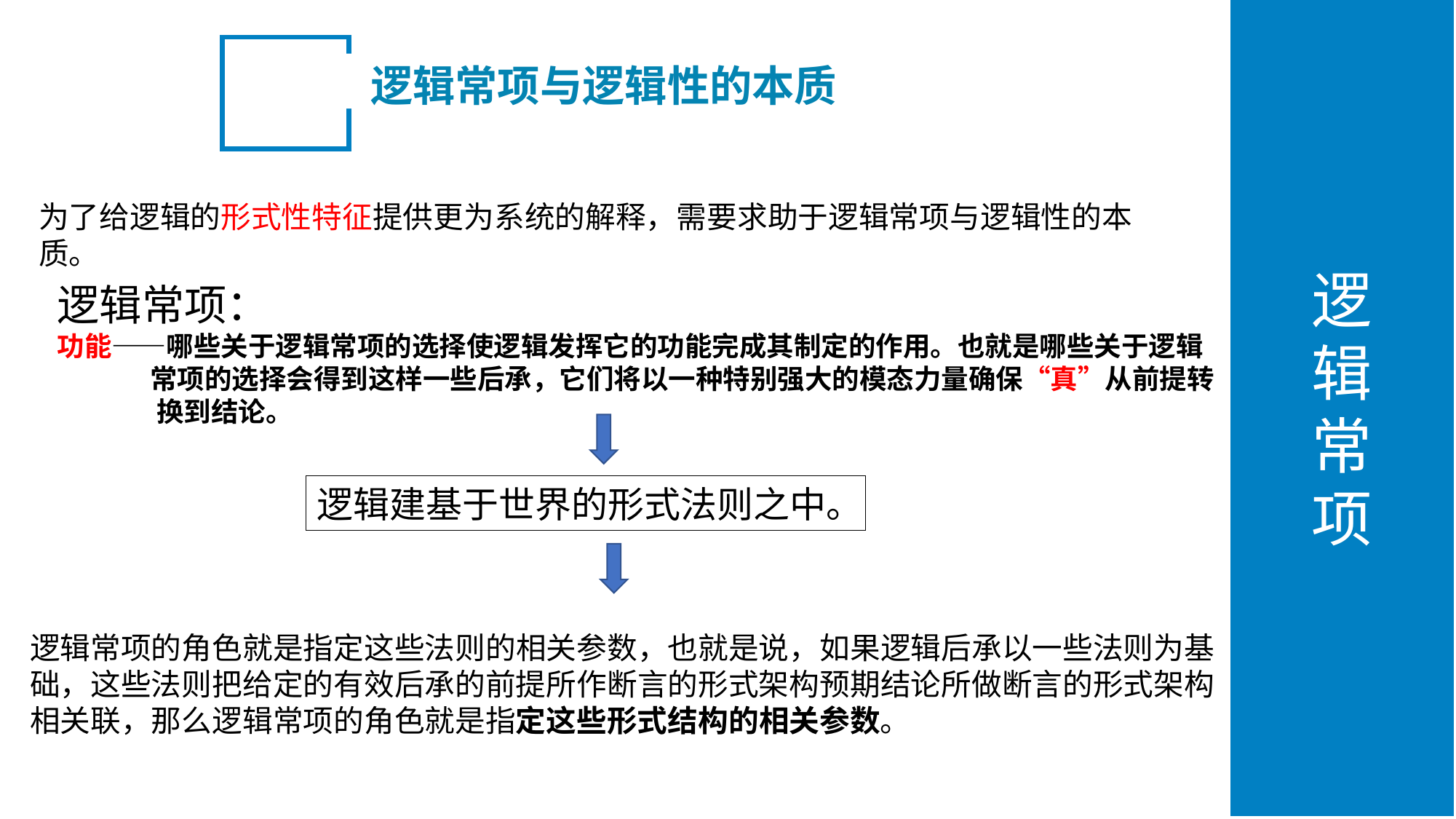

逻
辑
常
项

逻辑常项与逻辑性的本质
为了给逻辑的形式性特征提供更为系统的解释，需要求助于逻辑常项与逻辑性的本质。
逻辑常项：
功能——哪些关于逻辑常项的选择使逻辑发挥它的功能完成其制定的作用。也就是哪些关于逻辑
              常项的选择会得到这样一些后承，它们将以一种特别强大的模态力量确保“真”从前提转
               换到结论。

逻辑建基于世界的形式法则之中。

逻辑常项的角色就是指定这些法则的相关参数，也就是说，如果逻辑后承以一些法则为基础，这些法则把给定的有效后承的前提所作断言的形式架构预期结论所做断言的形式架构相关联，那么逻辑常项的角色就是指定这些形式结构的相关参数。